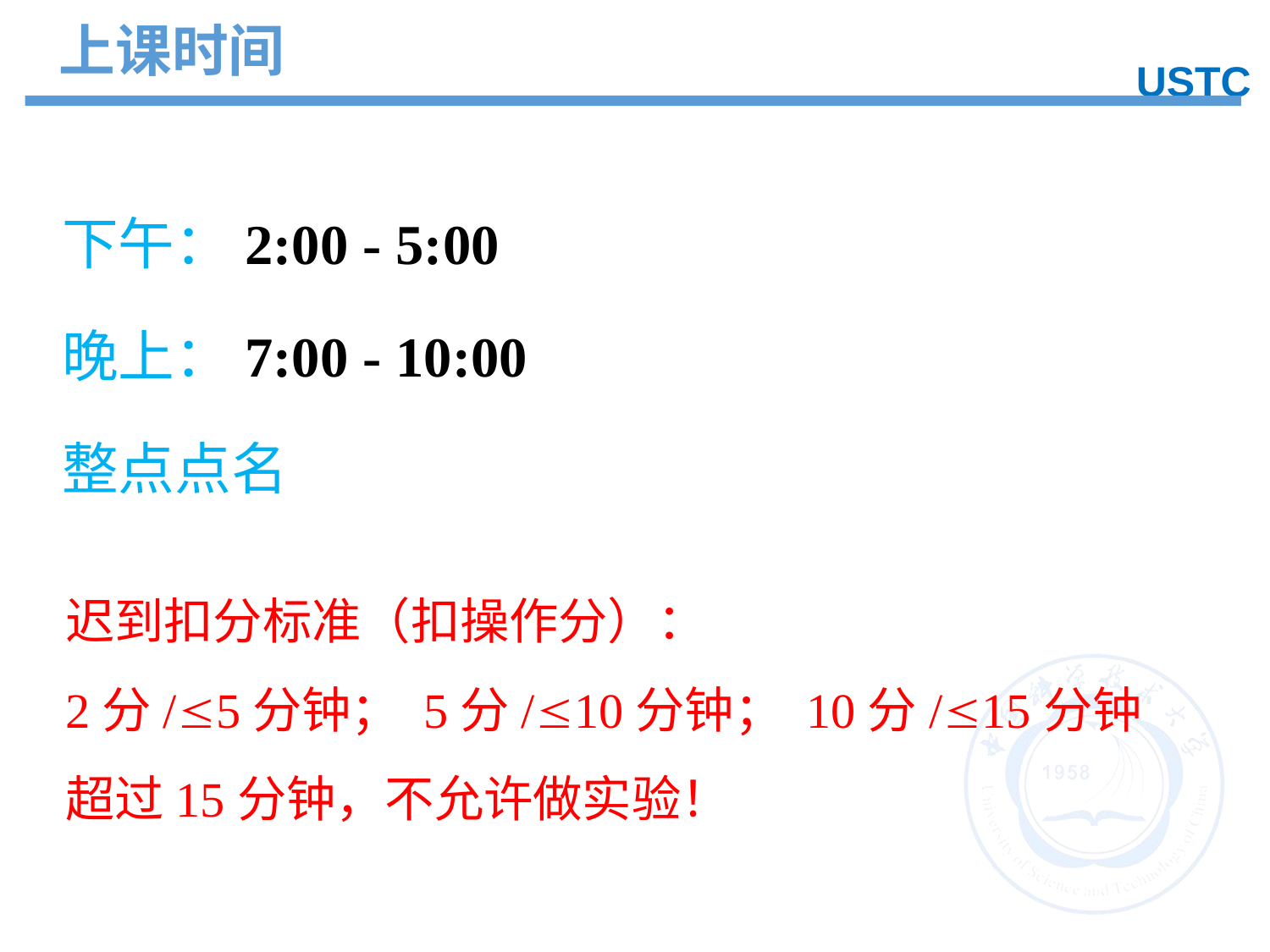

上课时间
USTC

实验目的
下午：2:00 - 5:00
晚上：7:00 - 10:00
整点点名
迟到扣分标准（扣操作分）：
2分/≤5分钟； 5分/≤10分钟； 10分/≤15分钟
超过15分钟，不允许做实验！